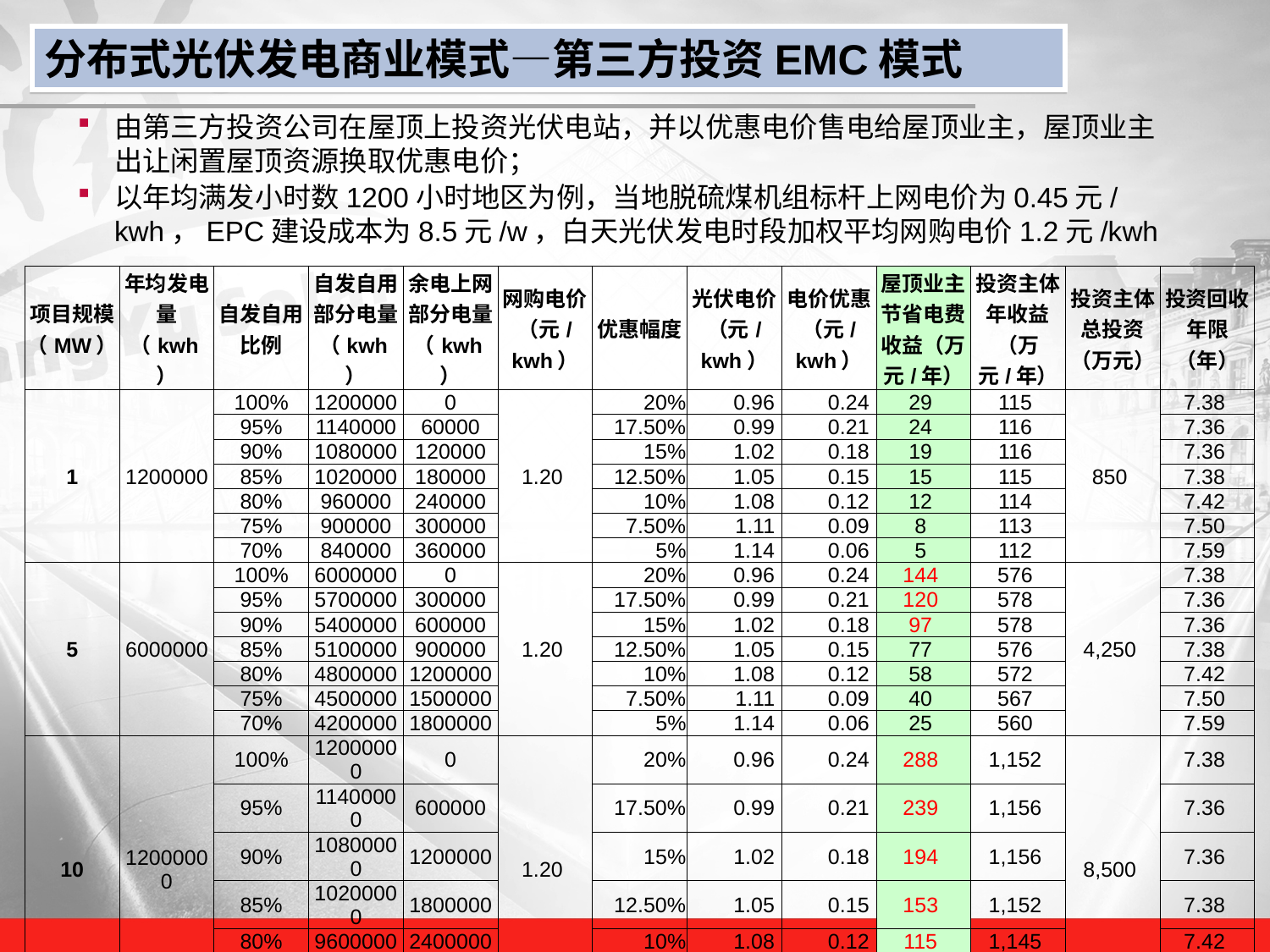

分布式光伏发电商业模式—第三方投资EMC模式
由第三方投资公司在屋顶上投资光伏电站，并以优惠电价售电给屋顶业主，屋顶业主出让闲置屋顶资源换取优惠电价；
以年均满发小时数1200小时地区为例，当地脱硫煤机组标杆上网电价为0.45元/kwh，EPC建设成本为8.5元/w，白天光伏发电时段加权平均网购电价1.2元/kwh
| 项目规模（MW） | 年均发电量（kwh） | 自发自用比例 | 自发自用部分电量（kwh） | 余电上网部分电量（kwh） | 网购电价（元/kwh） | 优惠幅度 | 光伏电价（元/kwh） | 电价优惠（元/kwh） | 屋顶业主节省电费收益（万元/年） | 投资主体年收益（万元/年） | 投资主体总投资（万元） | 投资回收年限（年） |
| --- | --- | --- | --- | --- | --- | --- | --- | --- | --- | --- | --- | --- |
| 1 | 1200000 | 100% | 1200000 | 0 | 1.20 | 20% | 0.96 | 0.24 | 29 | 115 | 850 | 7.38 |
|  |  | 95% | 1140000 | 60000 |  | 17.50% | 0.99 | 0.21 | 24 | 116 |  | 7.36 |
|  |  | 90% | 1080000 | 120000 |  | 15% | 1.02 | 0.18 | 19 | 116 |  | 7.36 |
|  |  | 85% | 1020000 | 180000 |  | 12.50% | 1.05 | 0.15 | 15 | 115 |  | 7.38 |
|  |  | 80% | 960000 | 240000 |  | 10% | 1.08 | 0.12 | 12 | 114 |  | 7.42 |
|  |  | 75% | 900000 | 300000 |  | 7.50% | 1.11 | 0.09 | 8 | 113 |  | 7.50 |
|  |  | 70% | 840000 | 360000 |  | 5% | 1.14 | 0.06 | 5 | 112 |  | 7.59 |
| 5 | 6000000 | 100% | 6000000 | 0 | 1.20 | 20% | 0.96 | 0.24 | 144 | 576 | 4,250 | 7.38 |
|  |  | 95% | 5700000 | 300000 |  | 17.50% | 0.99 | 0.21 | 120 | 578 |  | 7.36 |
|  |  | 90% | 5400000 | 600000 |  | 15% | 1.02 | 0.18 | 97 | 578 |  | 7.36 |
|  |  | 85% | 5100000 | 900000 |  | 12.50% | 1.05 | 0.15 | 77 | 576 |  | 7.38 |
|  |  | 80% | 4800000 | 1200000 |  | 10% | 1.08 | 0.12 | 58 | 572 |  | 7.42 |
|  |  | 75% | 4500000 | 1500000 |  | 7.50% | 1.11 | 0.09 | 40 | 567 |  | 7.50 |
|  |  | 70% | 4200000 | 1800000 |  | 5% | 1.14 | 0.06 | 25 | 560 |  | 7.59 |
| 10 | 12000000 | 100% | 12000000 | 0 | 1.20 | 20% | 0.96 | 0.24 | 288 | 1,152 | 8,500 | 7.38 |
|  |  | 95% | 11400000 | 600000 |  | 17.50% | 0.99 | 0.21 | 239 | 1,156 |  | 7.36 |
|  |  | 90% | 10800000 | 1200000 |  | 15% | 1.02 | 0.18 | 194 | 1,156 |  | 7.36 |
|  |  | 85% | 10200000 | 1800000 |  | 12.50% | 1.05 | 0.15 | 153 | 1,152 |  | 7.38 |
|  |  | 80% | 9600000 | 2400000 |  | 10% | 1.08 | 0.12 | 115 | 1,145 |  | 7.42 |
|  |  | 75% | 9000000 | 3000000 |  | 7.50% | 1.11 | 0.09 | 81 | 1,134 |  | 7.50 |
|  |  | 70% | 8400000 | 3600000 |  | 5% | 1.14 | 0.06 | 50 | 1,120 |  | 7.59 |